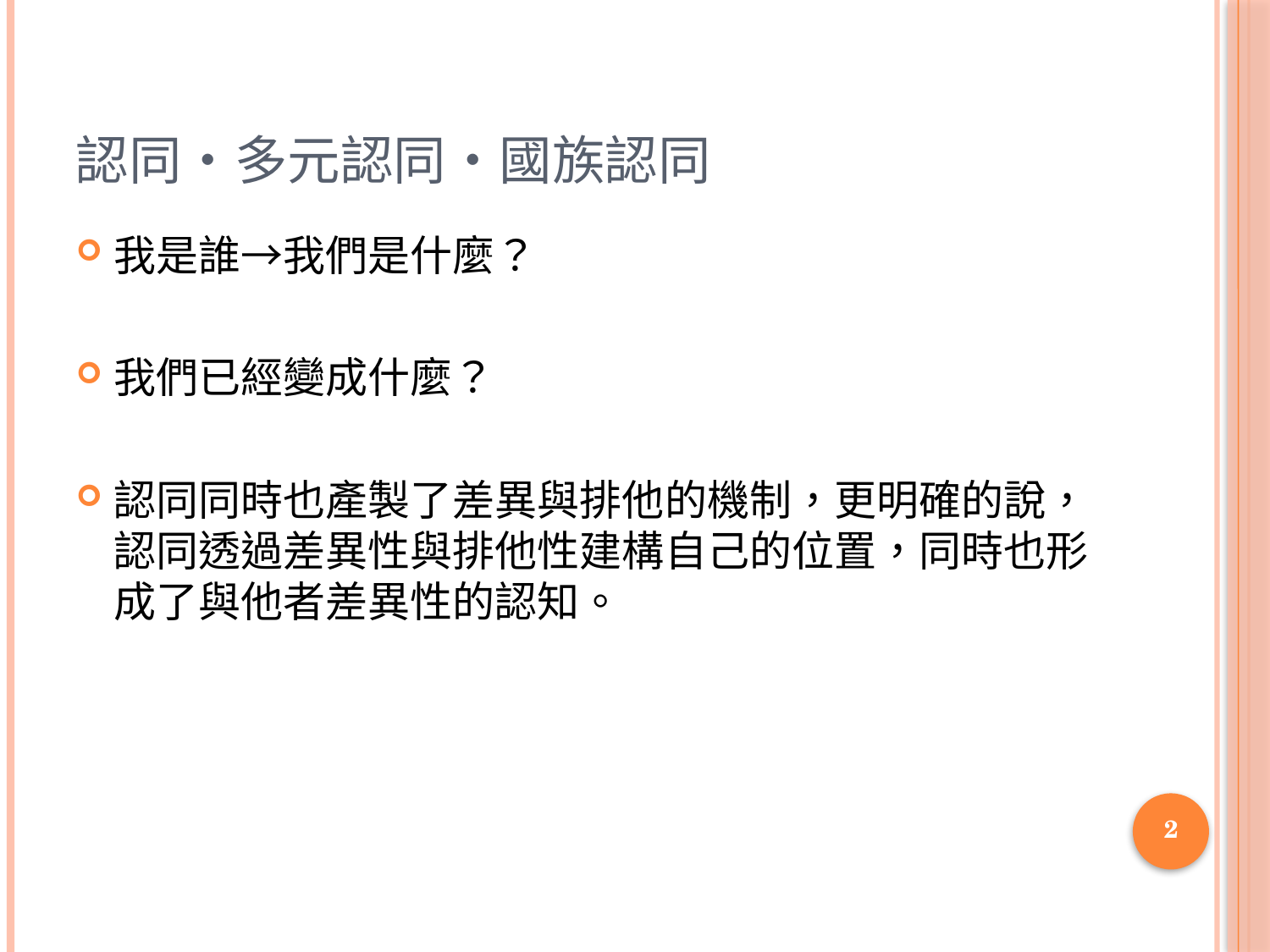

# 認同‧多元認同‧國族認同
我是誰→我們是什麼？

我們已經變成什麼？

認同同時也產製了差異與排他的機制，更明確的說，認同透過差異性與排他性建構自己的位置，同時也形成了與他者差異性的認知。
2